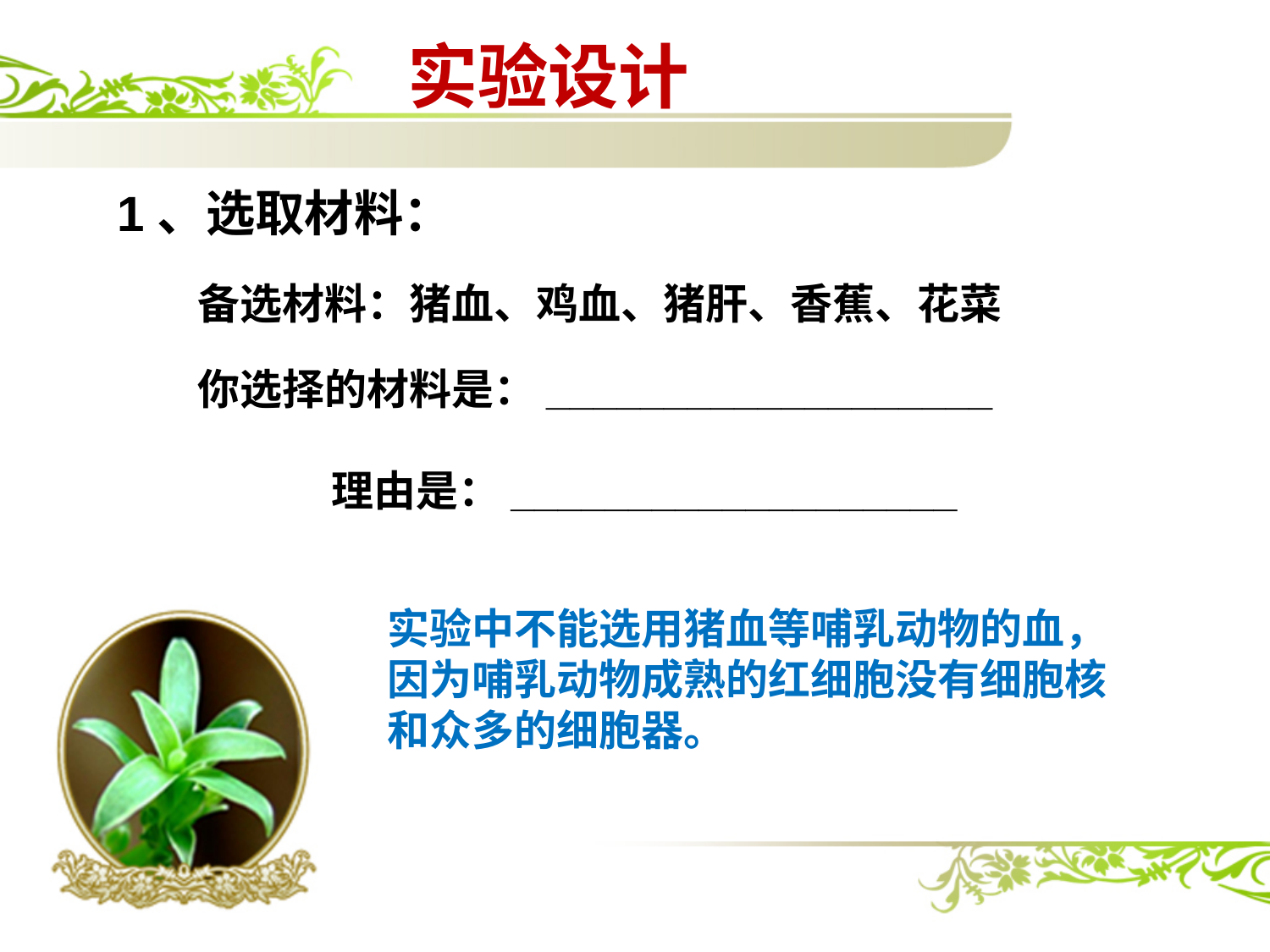

实验设计
1、选取材料：
备选材料：猪血、鸡血、猪肝、香蕉、花菜
你选择的材料是：___________________

             理由是：___________________

实验中不能选用猪血等哺乳动物的血，因为哺乳动物成熟的红细胞没有细胞核和众多的细胞器。